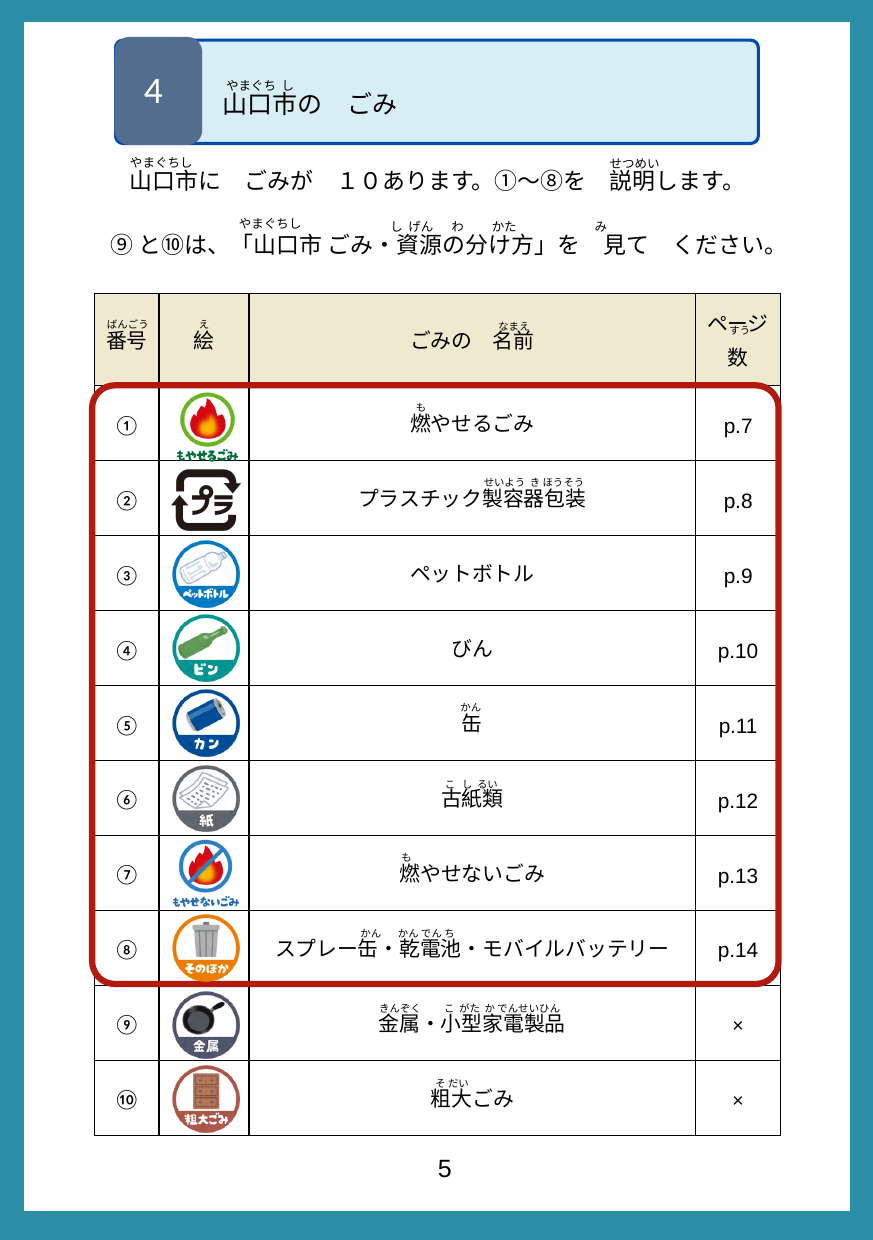

山口市の　ごみ
４

4
やまぐち  し
やまぐちし
 せつめい
山口市に　ごみが　１０あります。①～⑧を　説明します。

⑨と⑩は、「山口市 ごみ・資源の分け方」を　見て　ください。
やまぐちし
み
 し  げん　  わ　　 かた
| 番号 | 絵 | ごみの　名前 | ページ 数 |
| --- | --- | --- | --- |
| ① |  | 燃やせるごみ | p.7 |
| ② |  | プラスチック製容器包装 | p.8 |
| ③ |  | ペットボトル | p.9 |
| ④ |  | びん | p.10 |
| ⑤ |  | 缶 | p.11 |
| ⑥ |  | 古紙類 | p.12 |
| ⑦ |  | 燃やせないごみ | p.13 |
| ⑧ |  | スプレー缶・乾電池・モバイルバッテリー | p.14 |
| ⑨ |  | 金属・小型家電製品 | × |
| ⑩ |  | 粗大ごみ | × |
ばんごう
え
なまえ
 すう

  も

せいよう  き ほうそう

かん

こ   し  るい

   も

かん でん ち
かん

きんぞく 　　こ  がた  か でんせいひん

そ だい
5